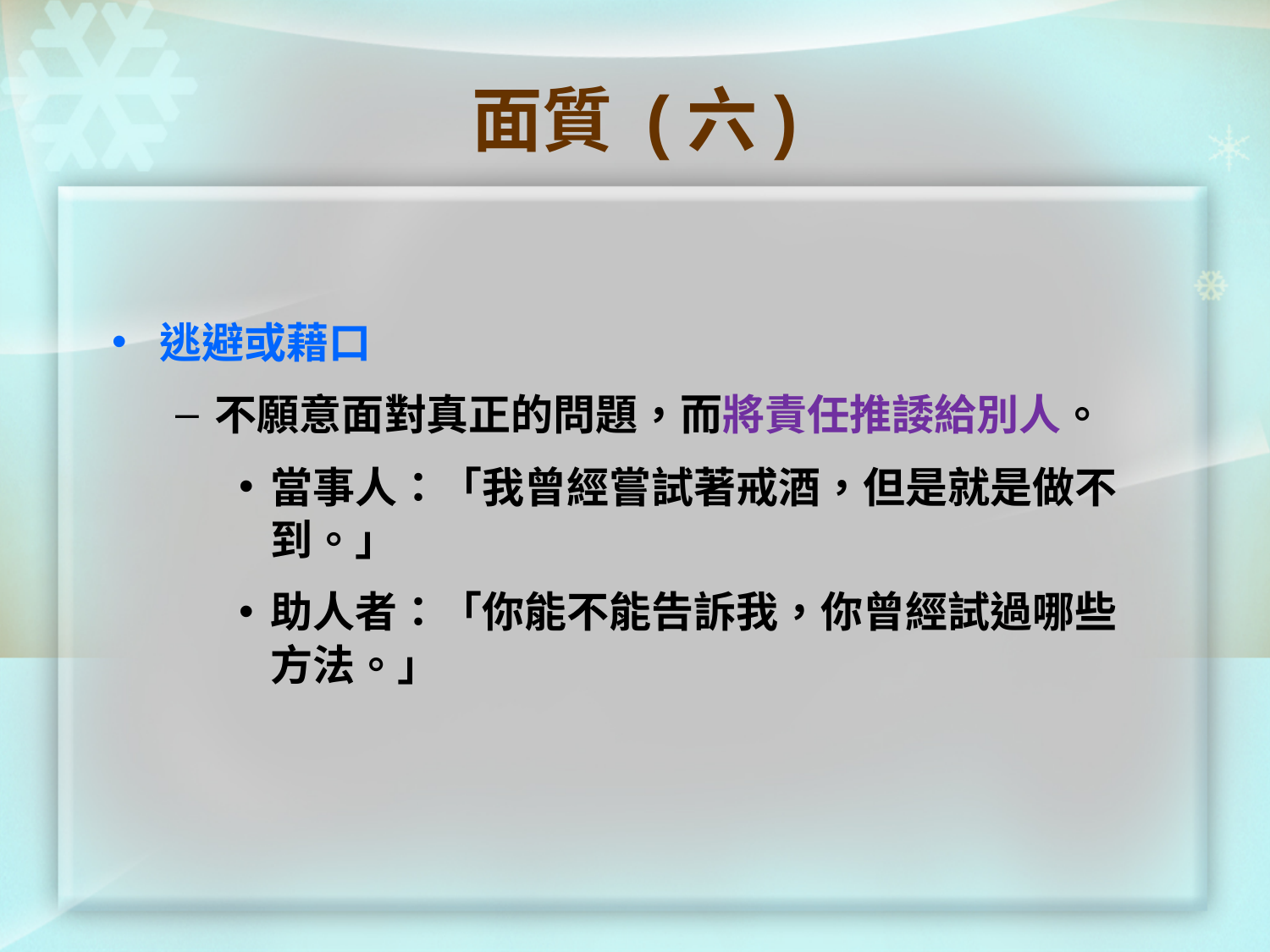

# 面質 (六)
逃避或藉口
不願意面對真正的問題，而將責任推諉給別人。
當事人：「我曾經嘗試著戒酒，但是就是做不到。」
助人者：「你能不能告訴我，你曾經試過哪些方法。」